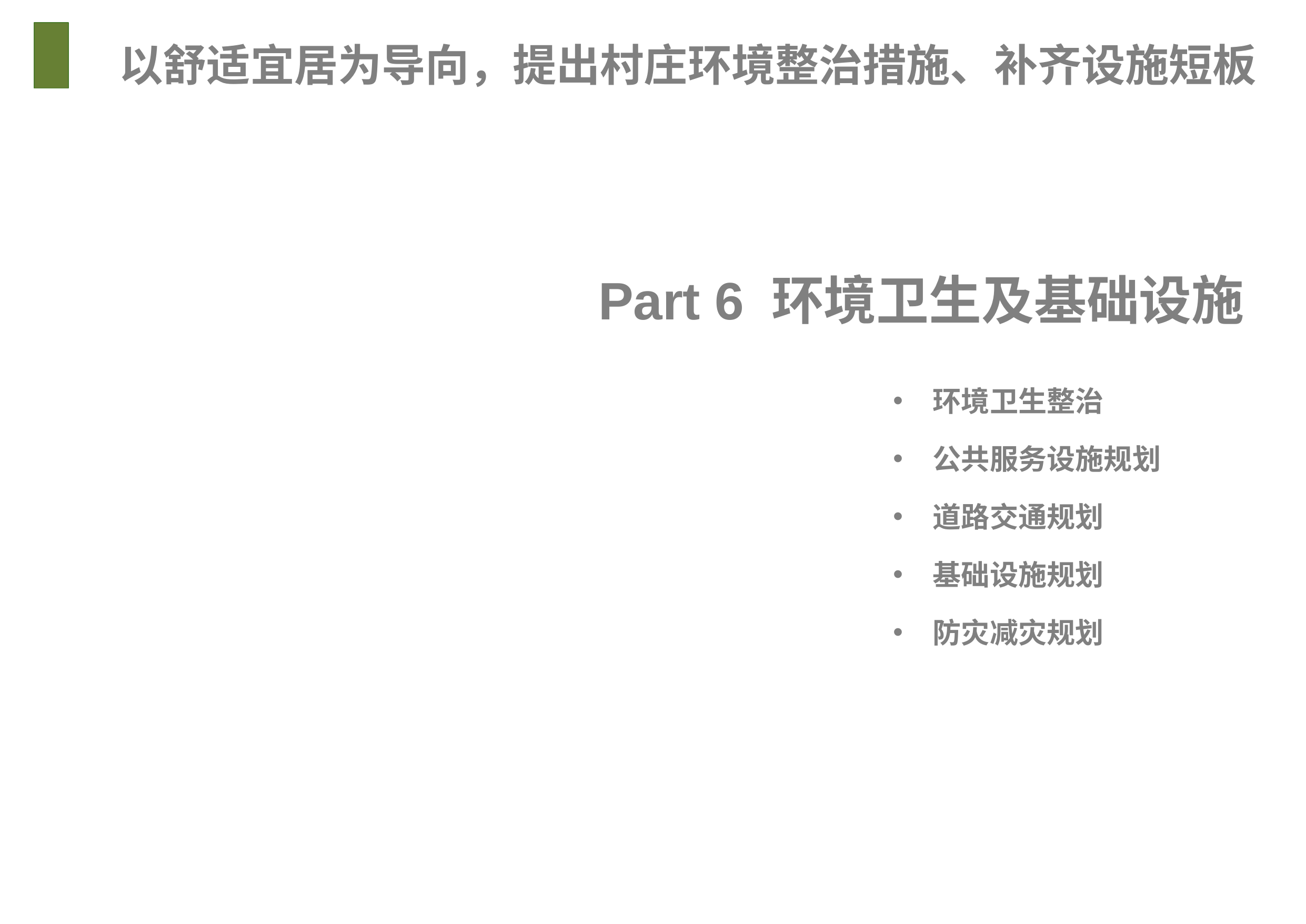

以舒适宜居为导向，提出村庄环境整治措施、补齐设施短板
# Part 6 环境卫生及基础设施
环境卫生整治
公共服务设施规划
道路交通规划
基础设施规划
防灾减灾规划